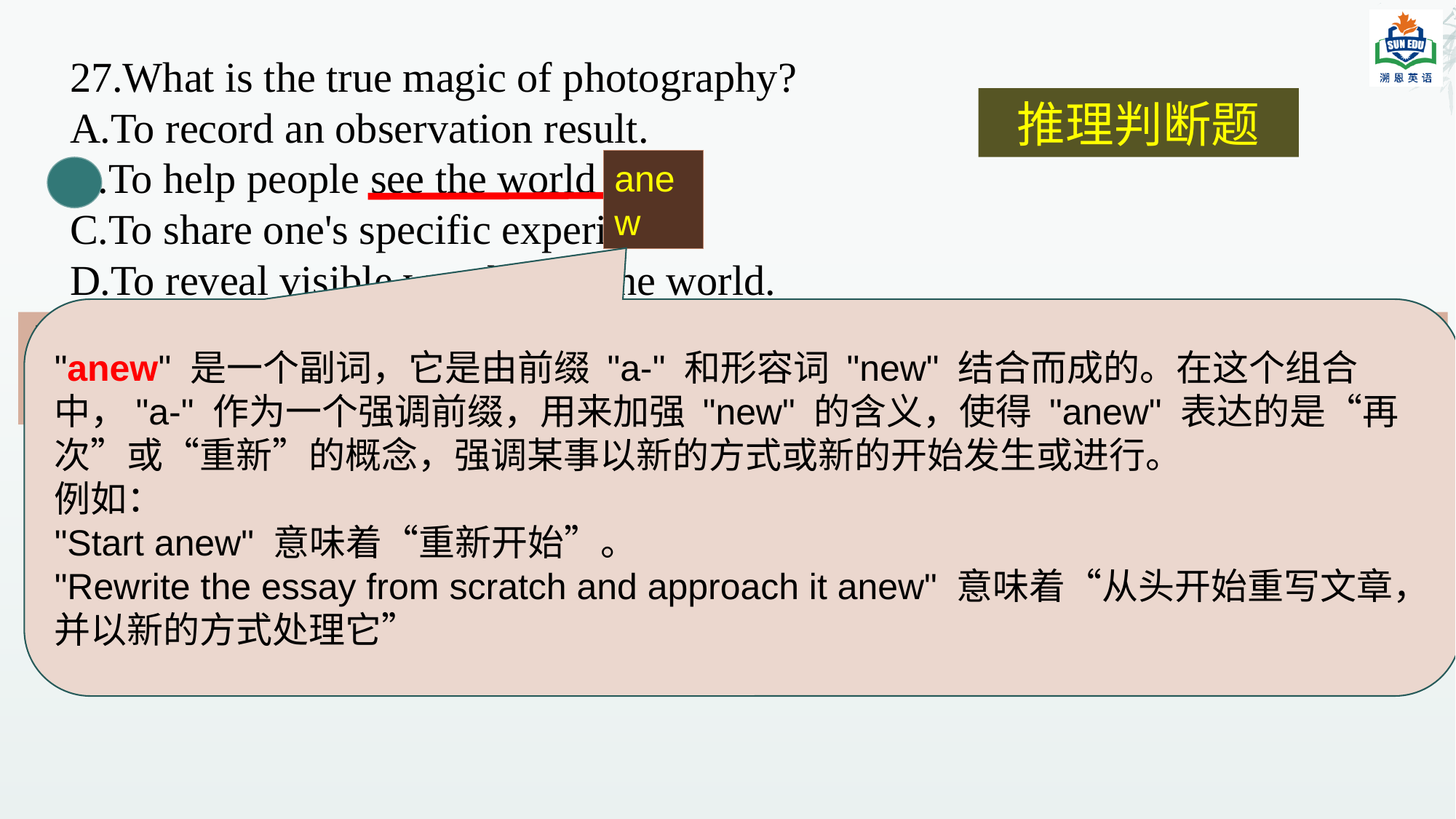

27.What is the true magic of photography?
A.To record an observation result.
B.To help people see the world anew.
C.To share one's specific experience.
D.To reveal visible wonders of the world.
推理判断题
anew

"anew" 是一个副词，它是由前缀 "a-" 和形容词 "new" 结合而成的。在这个组合中，"a-" 作为一个强调前缀，用来加强 "new" 的含义，使得 "anew" 表达的是“再次”或“重新”的概念，强调某事以新的方式或新的开始发生或进行。
例如：
"Start anew" 意味着“重新开始”。
"Rewrite the essay from scratch and approach it anew" 意味着“从头开始重写文章，并以新的方式处理它”
最后一段：... photography could expand our visual perception and therefore teach us to look at the world from new perspectives.